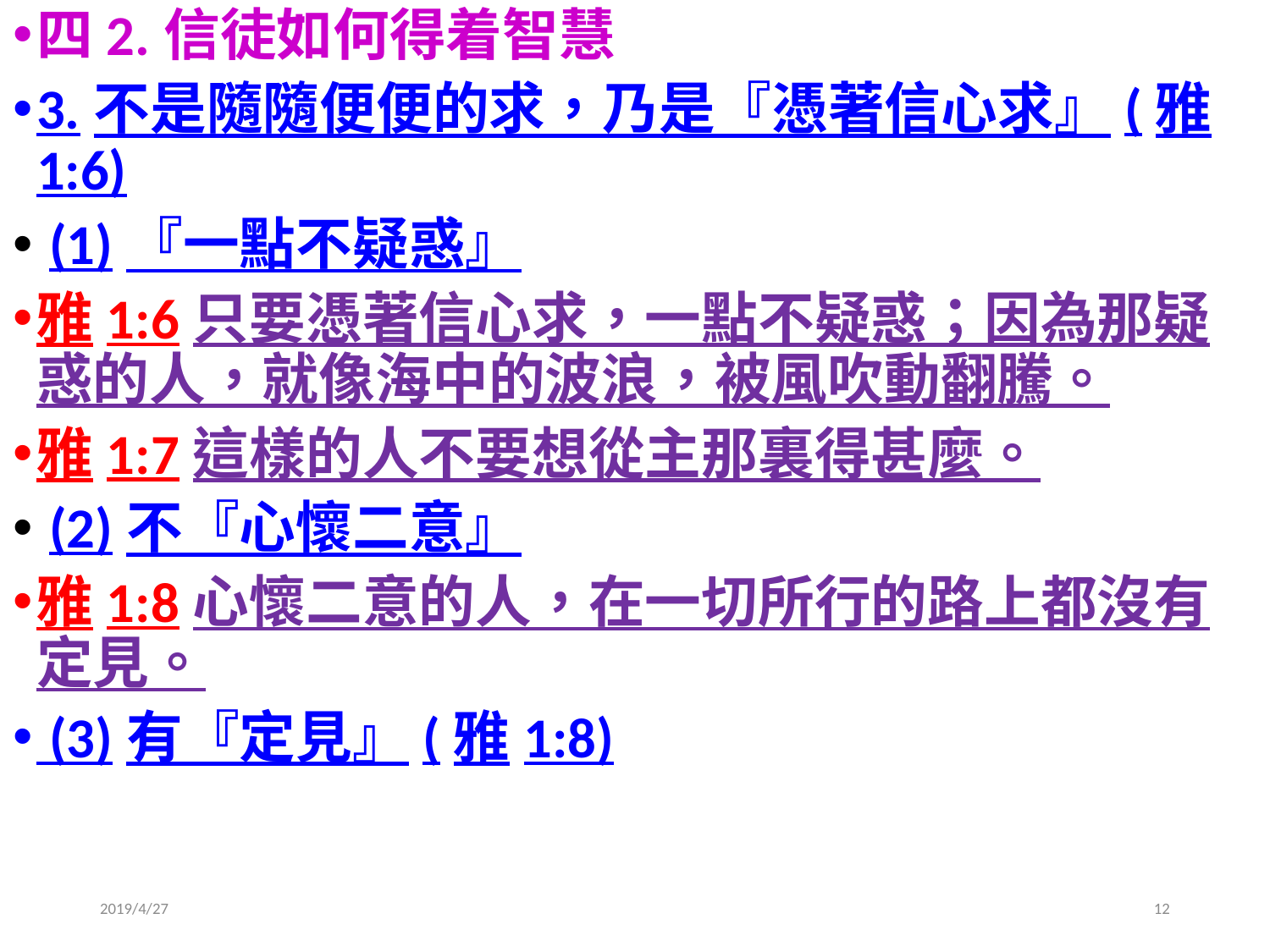

四2.信徒如何得着智慧
3.不是隨隨便便的求，乃是『憑著信心求』(雅1:6)
 (1)『一點不疑惑』
雅1:6只要憑著信心求，一點不疑惑；因為那疑惑的人，就像海中的波浪，被風吹動翻騰。
雅1:7這樣的人不要想從主那裏得甚麼。
 (2)不『心懷二意』
雅1:8心懷二意的人，在一切所行的路上都沒有定見。
 (3)有『定見』(雅1:8)

2019/4/27
12